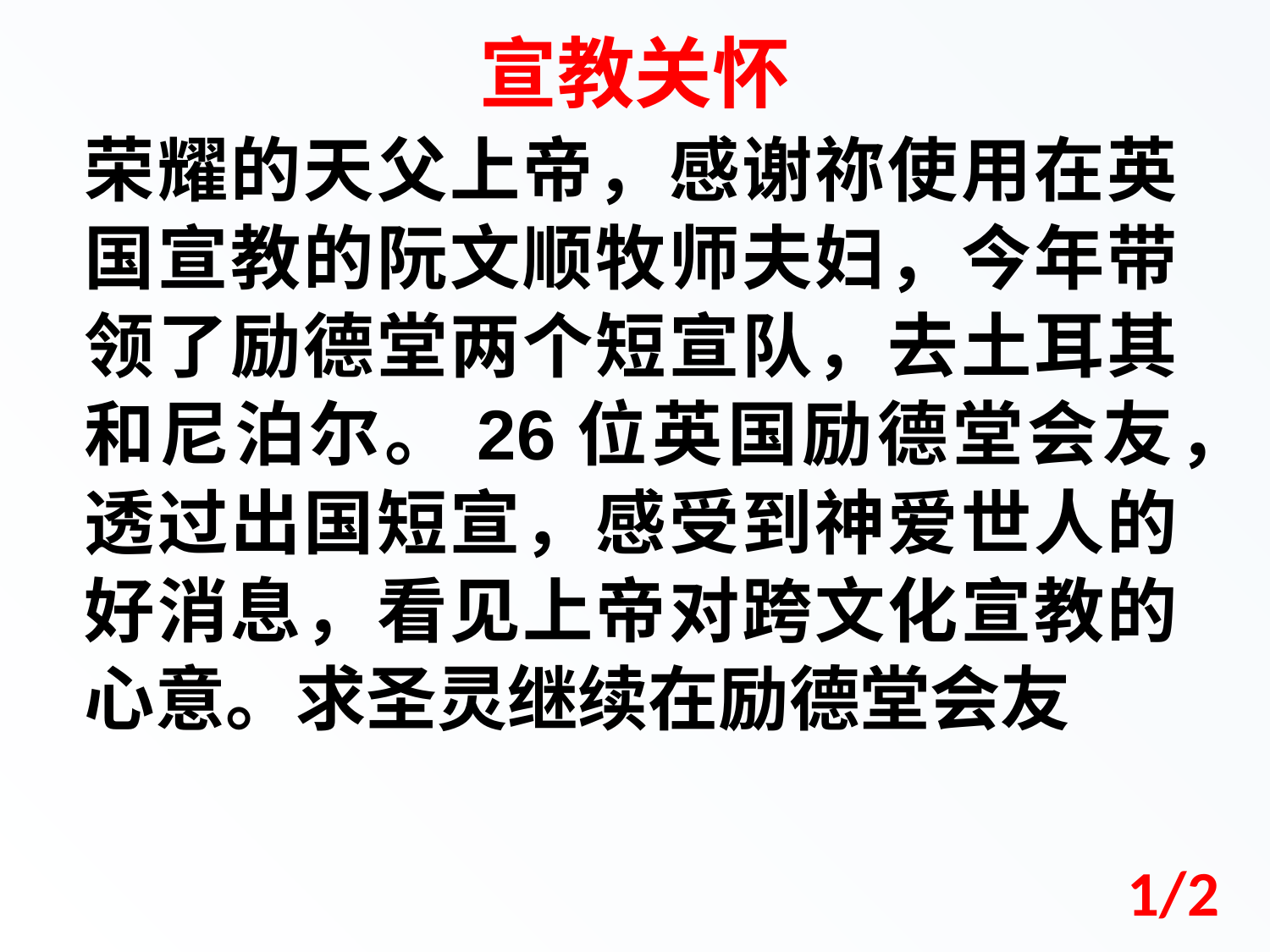

宣教关怀
荣耀的天父上帝，感谢祢使用在英国宣教的阮文顺牧师夫妇，今年带领了励德堂两个短宣队，去土耳其和尼泊尔。26位英国励德堂会友，透过出国短宣，感受到神爱世人的好消息，看见上帝对跨文化宣教的心意。求圣灵继续在励德堂会友
1/2